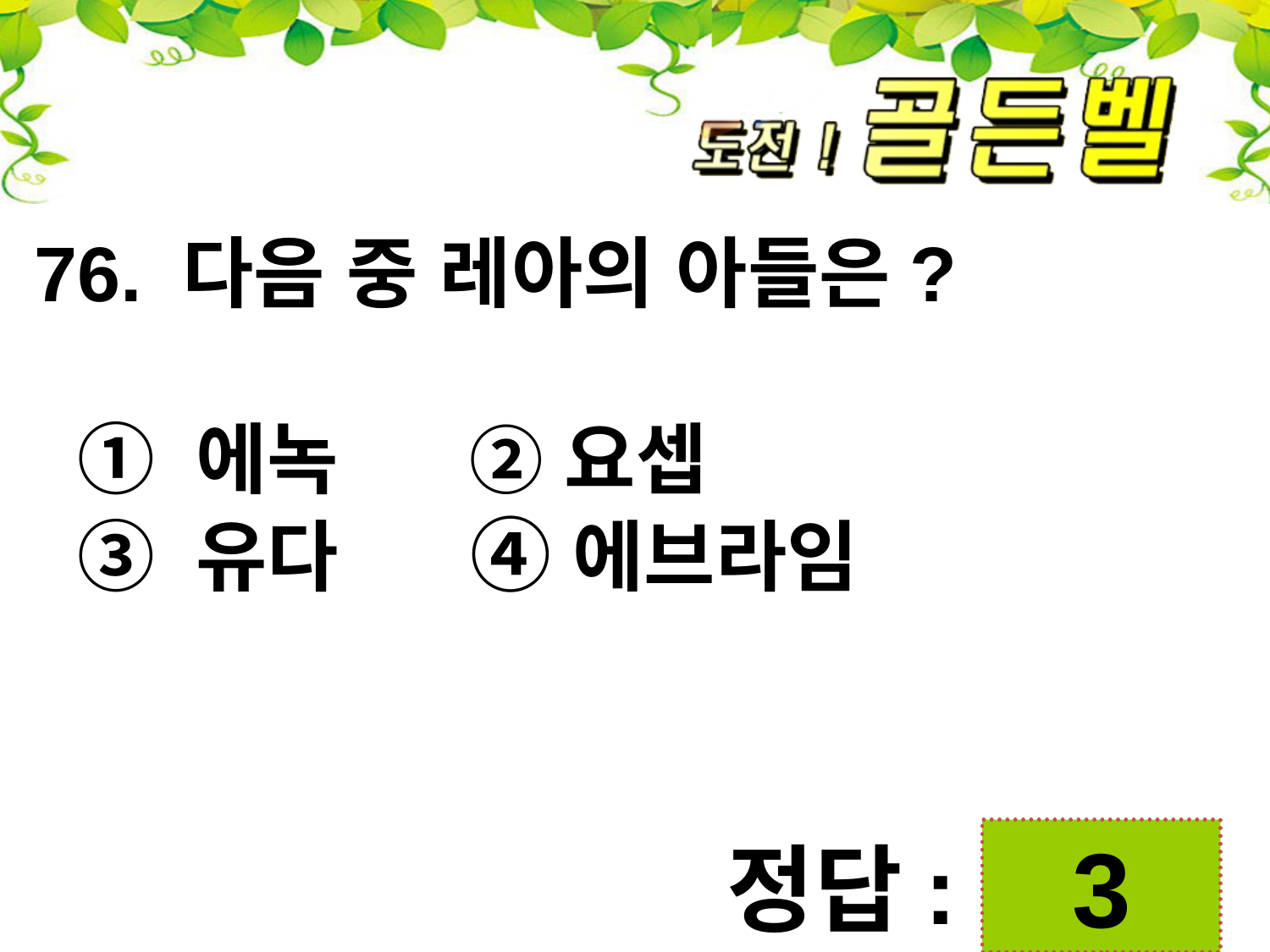

76. 다음 중 레아의 아들은?

    ① 에녹      ② 요셉
   ③ 유다      ④ 에브라임
 3
정답: